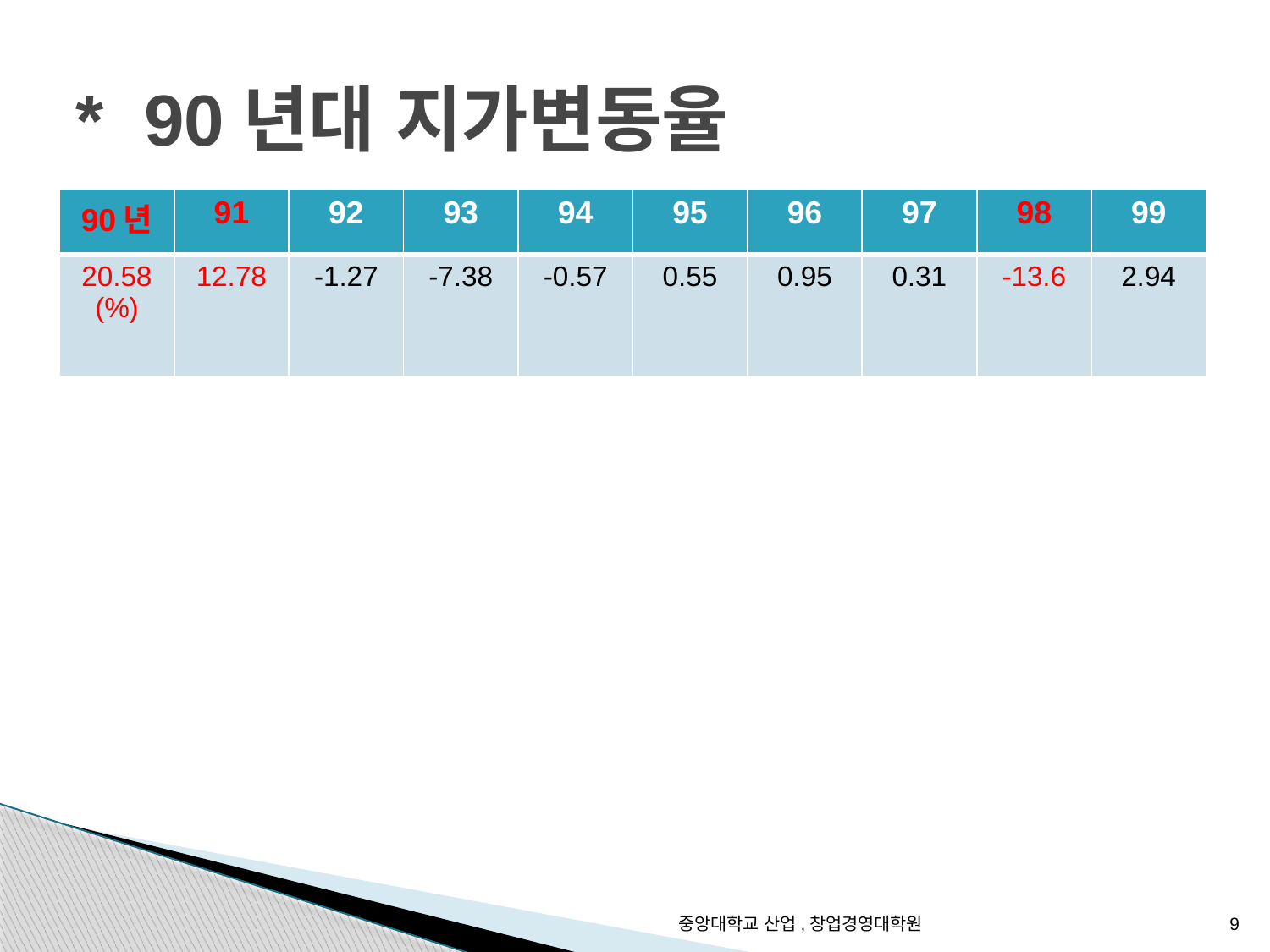

# *  90년대 지가변동율
| 90년 | 91 | 92 | 93 | 94 | 95 | 96 | 97 | 98 | 99 |
| --- | --- | --- | --- | --- | --- | --- | --- | --- | --- |
| 20.58 (%) | 12.78 | -1.27 | -7.38 | -0.57 | 0.55 | 0.95 | 0.31 | -13.6 | 2.94 |
중앙대학교 산업,창업경영대학원
9